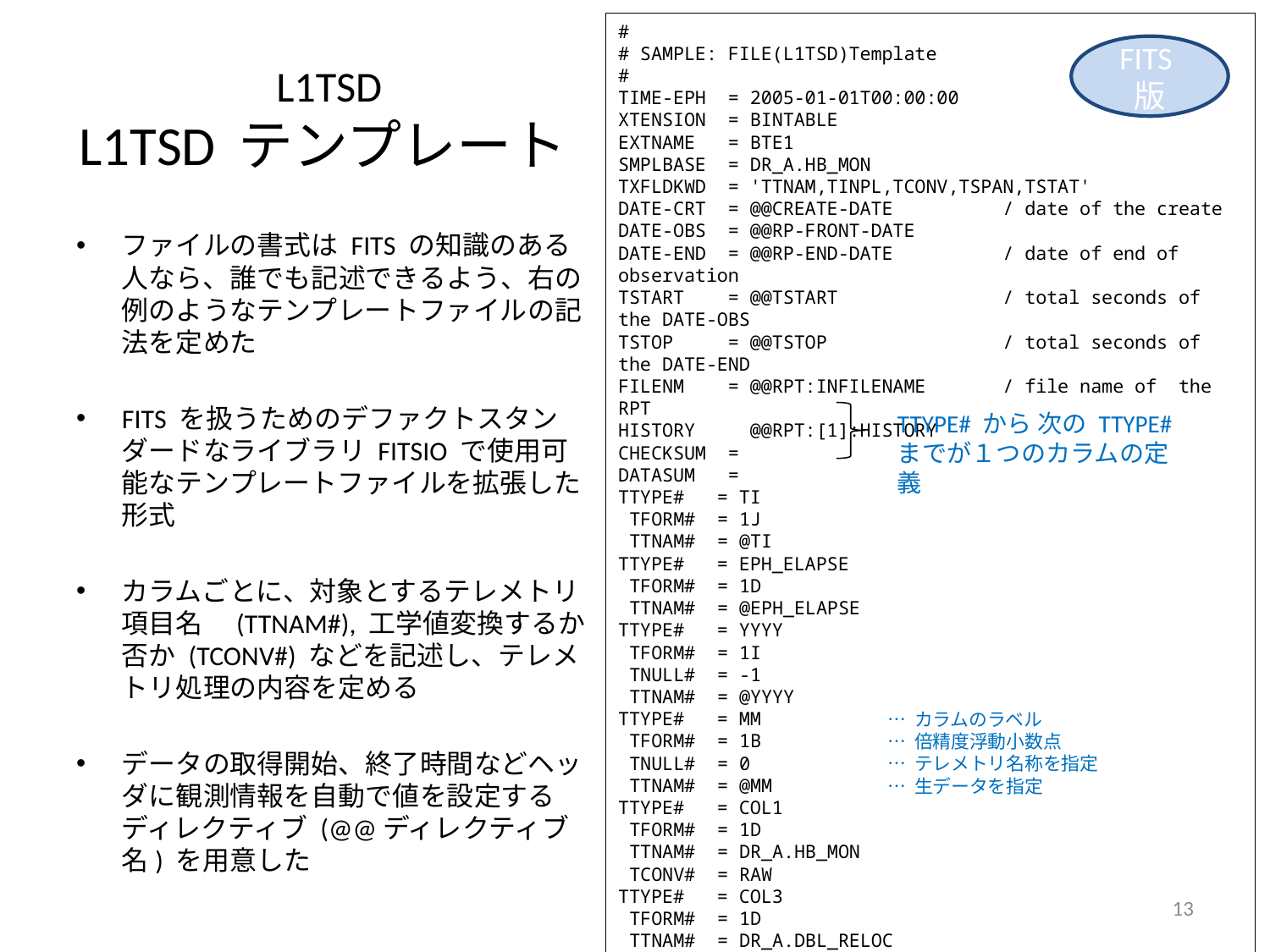

#
# SAMPLE: FILE(L1TSD)Template
#
TIME-EPH  = 2005-01-01T00:00:00
XTENSION  = BINTABLE
EXTNAME   = BTE1
SMPLBASE  = DR_A.HB_MON
TXFLDKWD  = 'TTNAM,TINPL,TCONV,TSPAN,TSTAT'
DATE-CRT  = @@CREATE-DATE          / date of the create
DATE-OBS  = @@RP-FRONT-DATE
DATE-END  = @@RP-END-DATE          / date of end of observation
TSTART    = @@TSTART               / total seconds of the DATE-OBS
TSTOP     = @@TSTOP                / total seconds of the DATE-END
FILENM    = @@RPT:INFILENAME       / file name of  the RPT
HISTORY     @@RPT:[1]:HISTORY
CHECKSUM  =
DATASUM   =
TTYPE#   = TI
 TFORM#  = 1J
 TTNAM#  = @TI
TTYPE#   = EPH_ELAPSE
 TFORM#  = 1D
 TTNAM#  = @EPH_ELAPSE
TTYPE#   = YYYY
 TFORM#  = 1I
 TNULL#  = -1
 TTNAM#  = @YYYY
TTYPE#   = MM
 TFORM#  = 1B
 TNULL#  = 0
 TTNAM#  = @MM
TTYPE#   = COL1
 TFORM#  = 1D
 TTNAM#  = DR_A.HB_MON
 TCONV#  = RAW
TTYPE#   = COL3
 TFORM#  = 1D
 TTNAM#  = DR_A.DBL_RELOC
 TCONV#  = RAW
 TSTAT#  = @@SIB:STATUS
 TSPAN#  = 20
FITS版
# L1TSD L1TSD テンプレート
ファイルの書式は FITS の知識のある人なら、誰でも記述できるよう、右の例のようなテンプレートファイルの記法を定めた

FITS を扱うためのデファクトスタンダードなライブラリ FITSIO で使用可能なテンプレートファイルを拡張した形式

カラムごとに、対象とするテレメトリ項目名　(TTNAM#), 工学値変換するか否か (TCONV#) などを記述し、テレメトリ処理の内容を定める

データの取得開始、終了時間などヘッダに観測情報を自動で値を設定するディレクティブ (@@ディレクティブ名) を用意した
TTYPE# から 次の TTYPE# までが１つのカラムの定義

… カラムのラベル
… 倍精度浮動小数点
… テレメトリ名称を指定
… 生データを指定
13